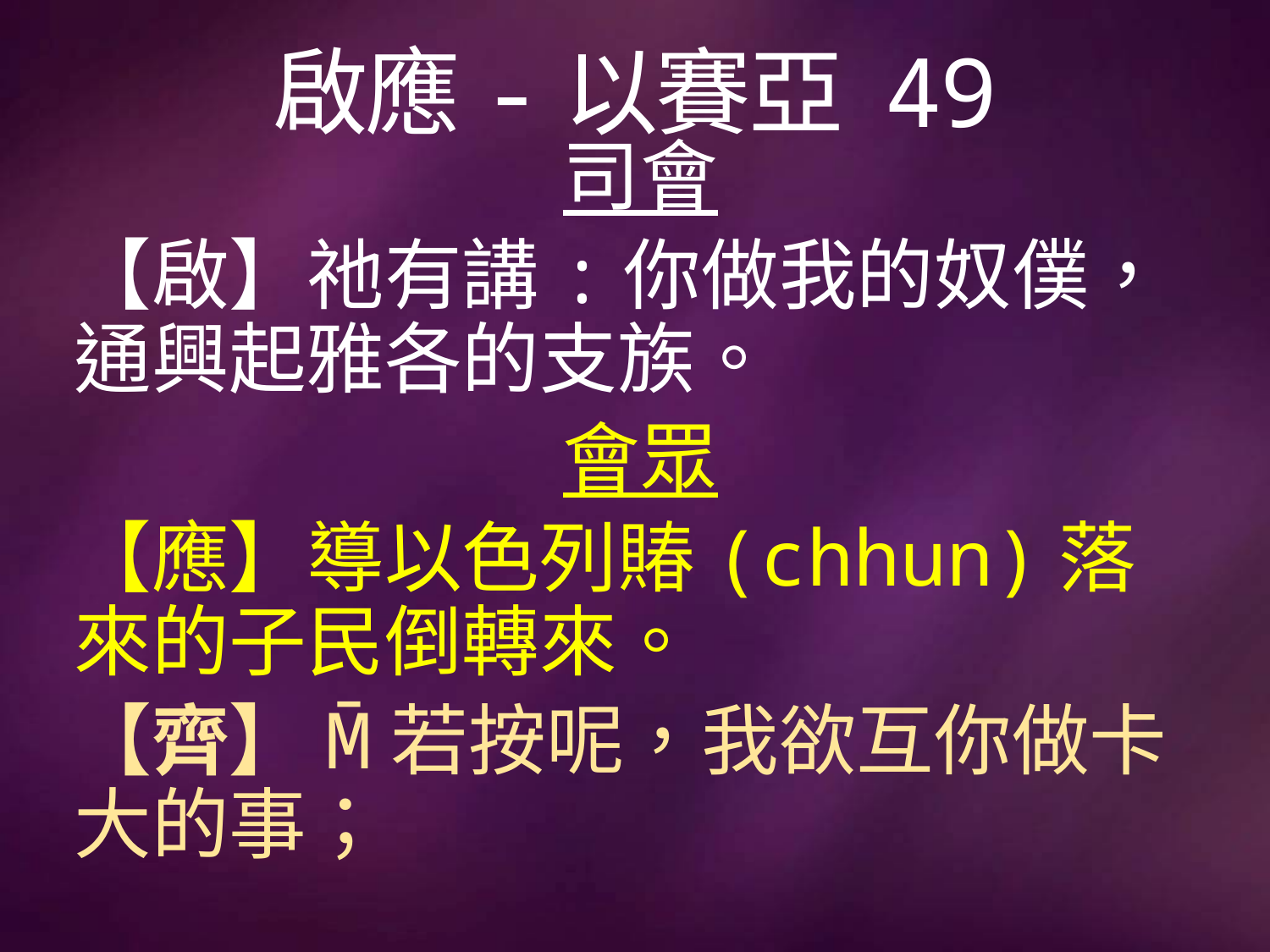

# 啟應-以賽亞 49
司會
【啟】祂有講:你做我的奴僕，通興起雅各的支族。
會眾
【應】導以色列賰(chhun)落來的子民倒轉來。
【齊】M̄若按呢，我欲互你做卡大的事；